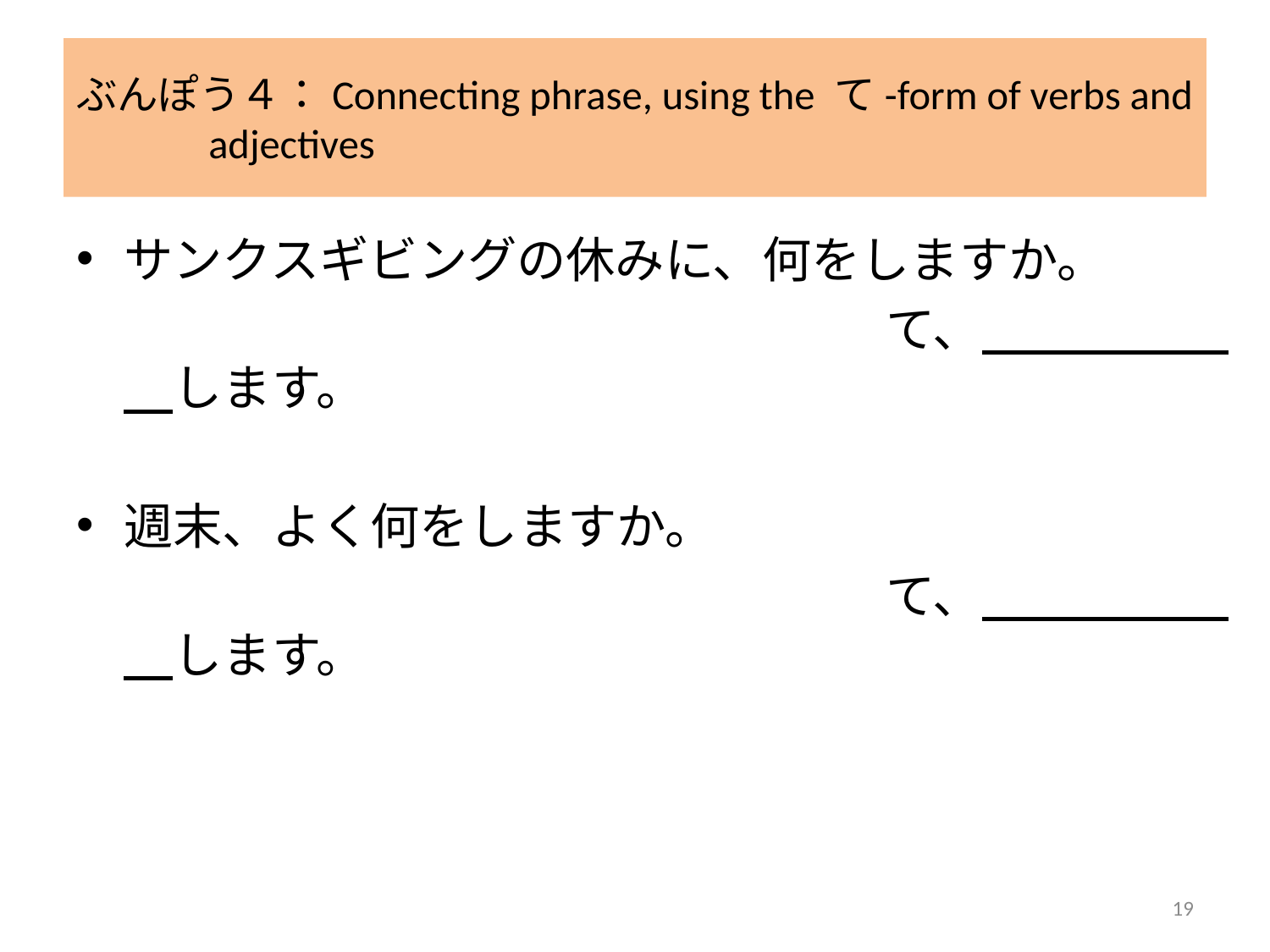

# ぶんぽう４：Connecting phrase, using the て-form of verbs and adjectives
サンクスギビングの休みに、何をしますか。
							て、　　　　　　します。

週末、よく何をしますか。
							て、　　　　　　します。

19